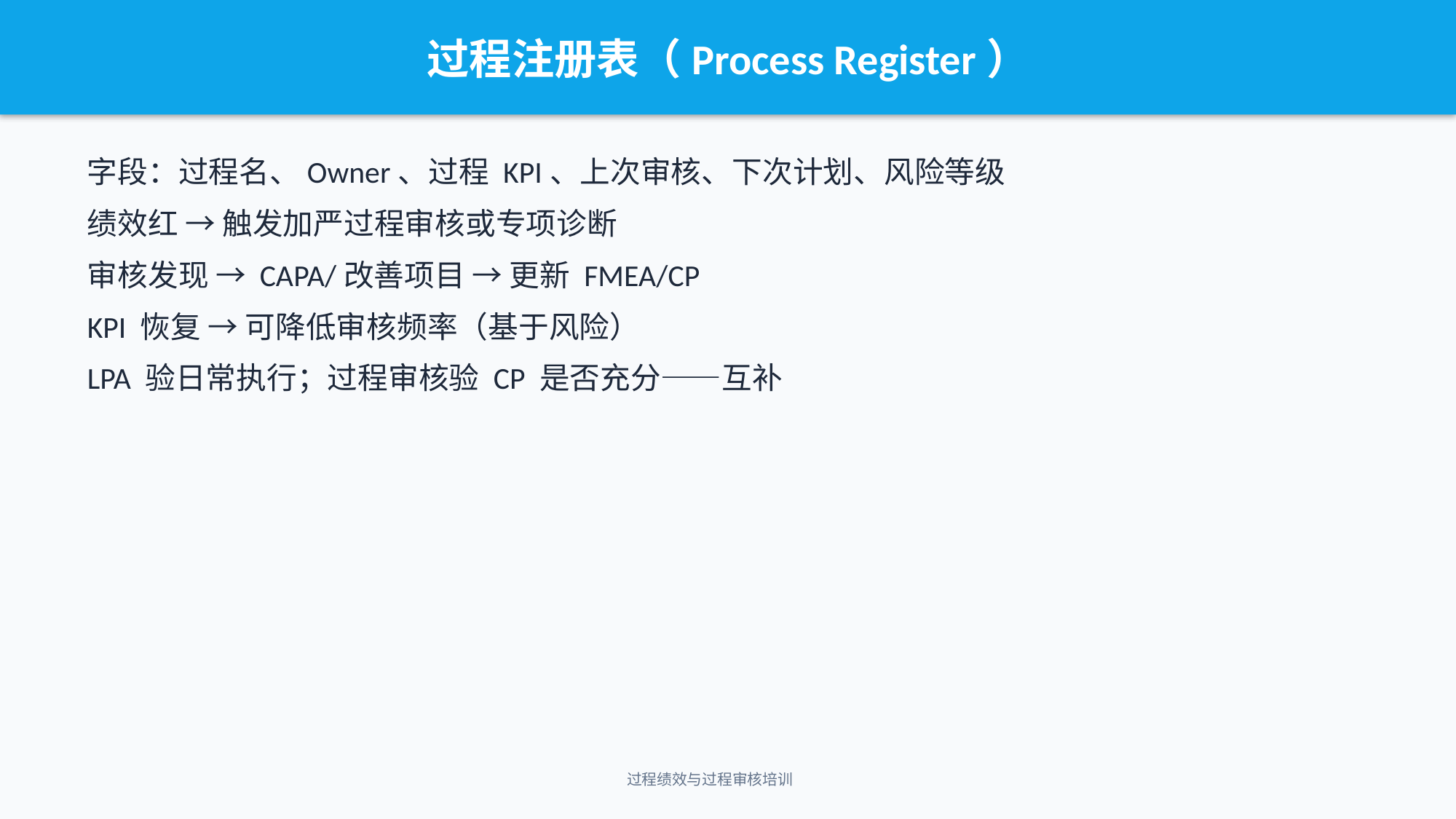

过程注册表（Process Register）
字段：过程名、Owner、过程 KPI、上次审核、下次计划、风险等级
绩效红 → 触发加严过程审核或专项诊断
审核发现 → CAPA/改善项目 → 更新 FMEA/CP
KPI 恢复 → 可降低审核频率（基于风险）
LPA 验日常执行；过程审核验 CP 是否充分——互补
过程绩效与过程审核培训